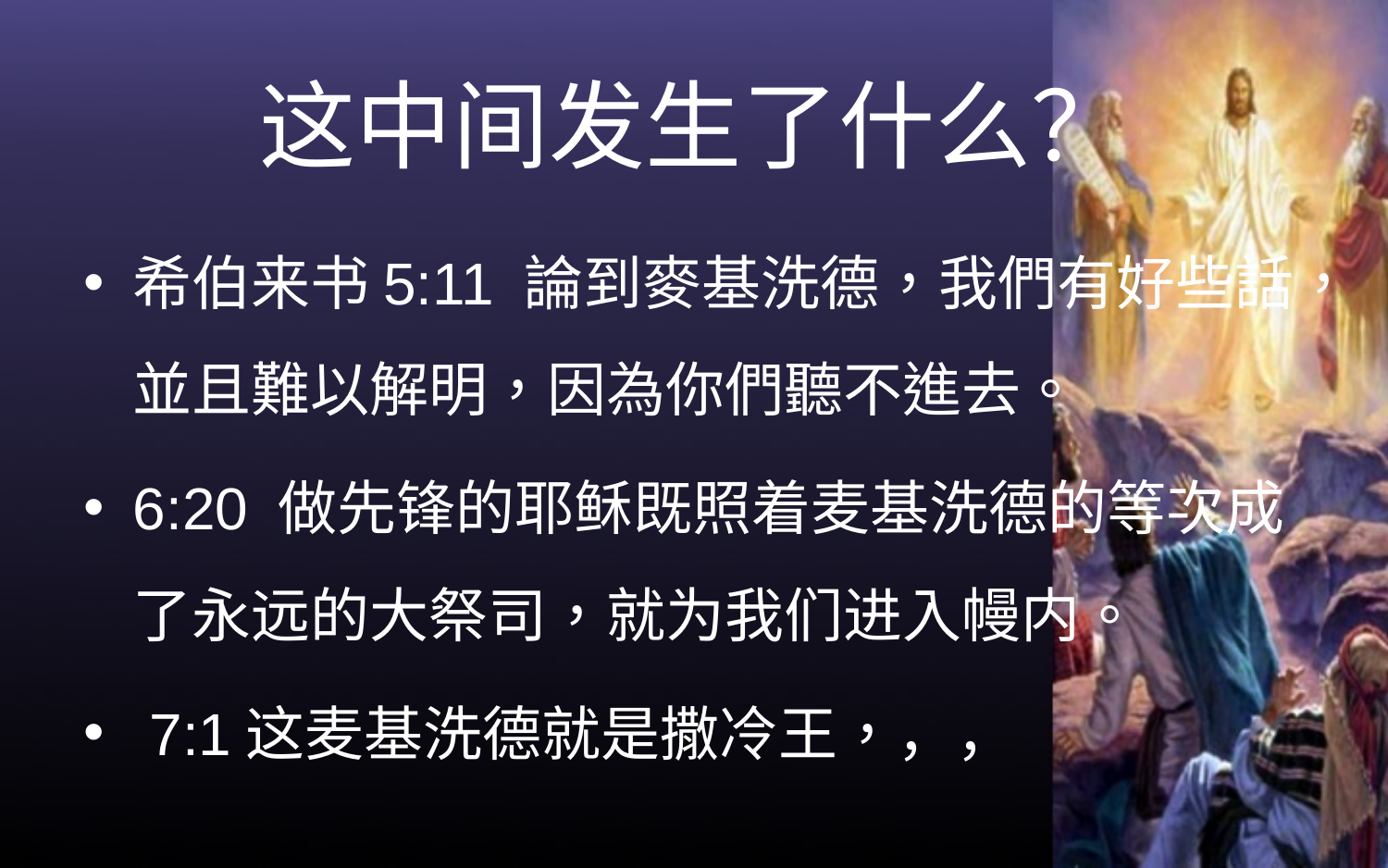

# 这中间发生了什么？
希伯来书5:11 論到麥基洗德，我們有好些話，並且難以解明，因為你們聽不進去。
6:20 做先锋的耶稣既照着麦基洗德的等次成了永远的大祭司，就为我们进入幔内。
 7:1这麦基洗德就是撒冷王，，，